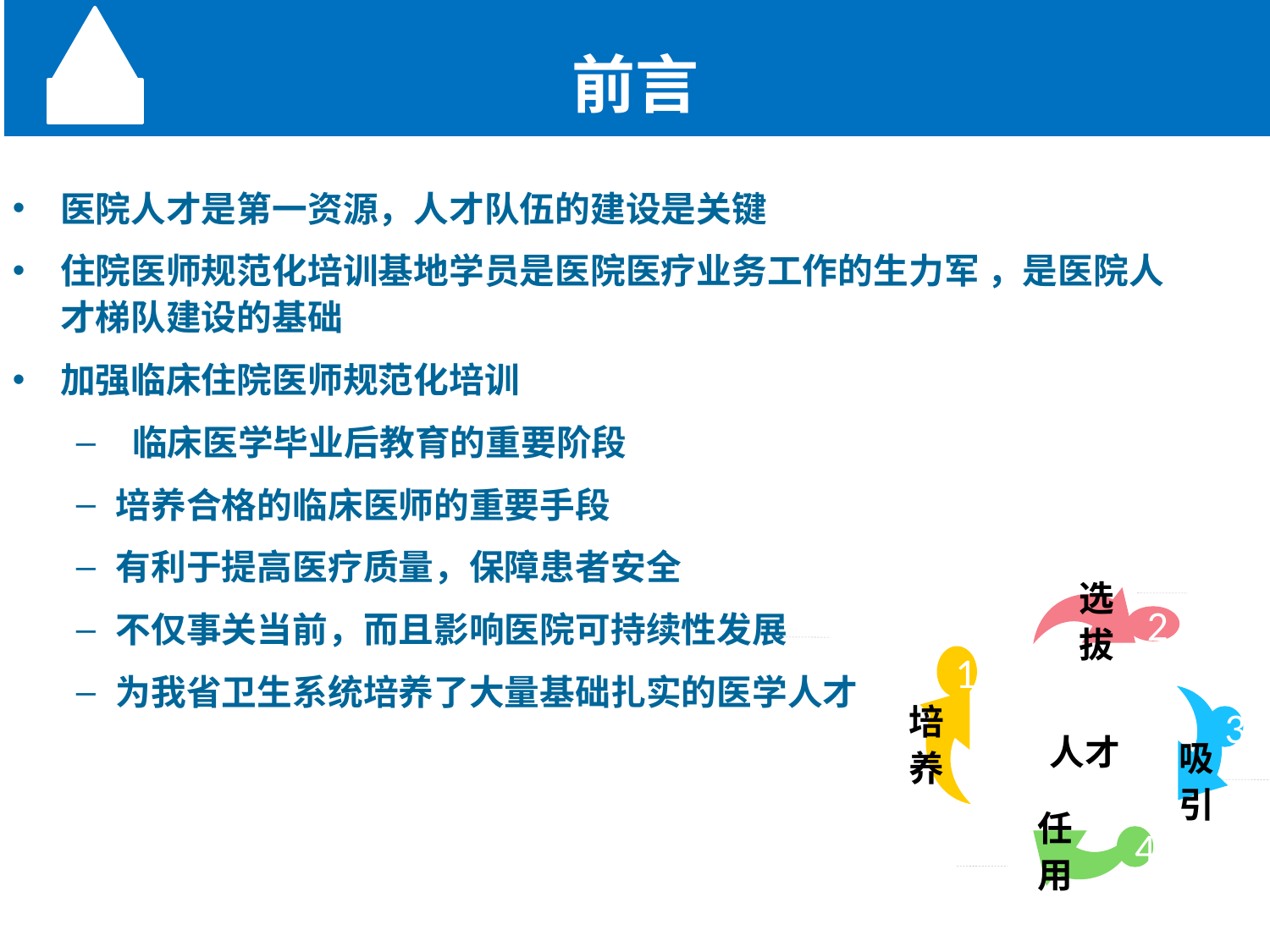

# 前言
医院人才是第一资源，人才队伍的建设是关键
住院医师规范化培训基地学员是医院医疗业务工作的生力军 ，是医院人才梯队建设的基础
加强临床住院医师规范化培训
 临床医学毕业后教育的重要阶段
培养合格的临床医师的重要手段
有利于提高医疗质量，保障患者安全
不仅事关当前，而且影响医院可持续性发展
为我省卫生系统培养了大量基础扎实的医学人才

选拔

2
1
人才
培养
3

吸引
任用
4